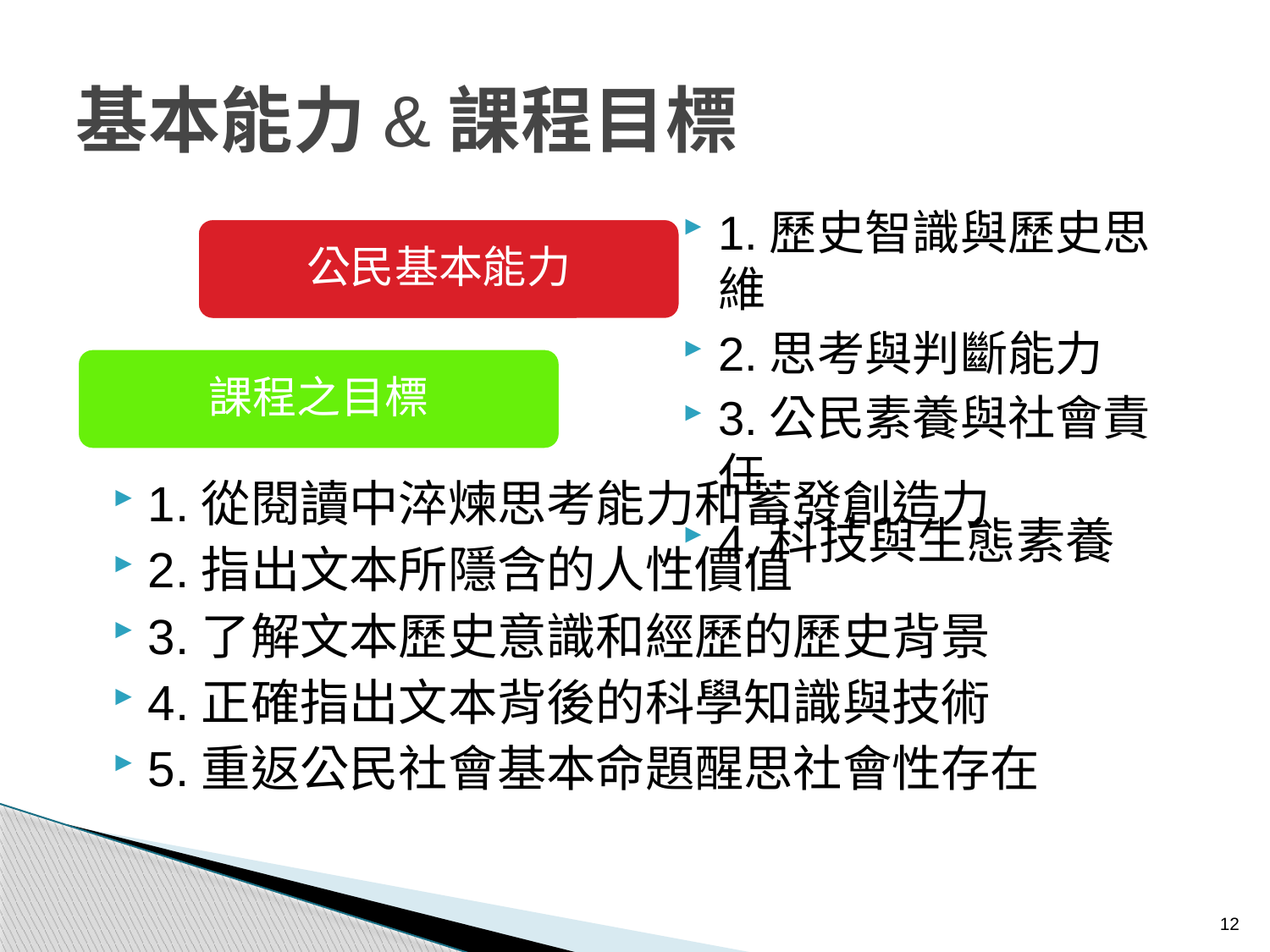

# 基本能力&課程目標
1.歷史智識與歷史思維
2.思考與判斷能力
3.公民素養與社會責任
4.科技與生態素養

公民基本能力
課程之目標
1.從閱讀中淬煉思考能力和蓄發創造力
2.指出文本所隱含的人性價值
3.了解文本歷史意識和經歷的歷史背景
4.正確指出文本背後的科學知識與技術
5.重返公民社會基本命題醒思社會性存在
12